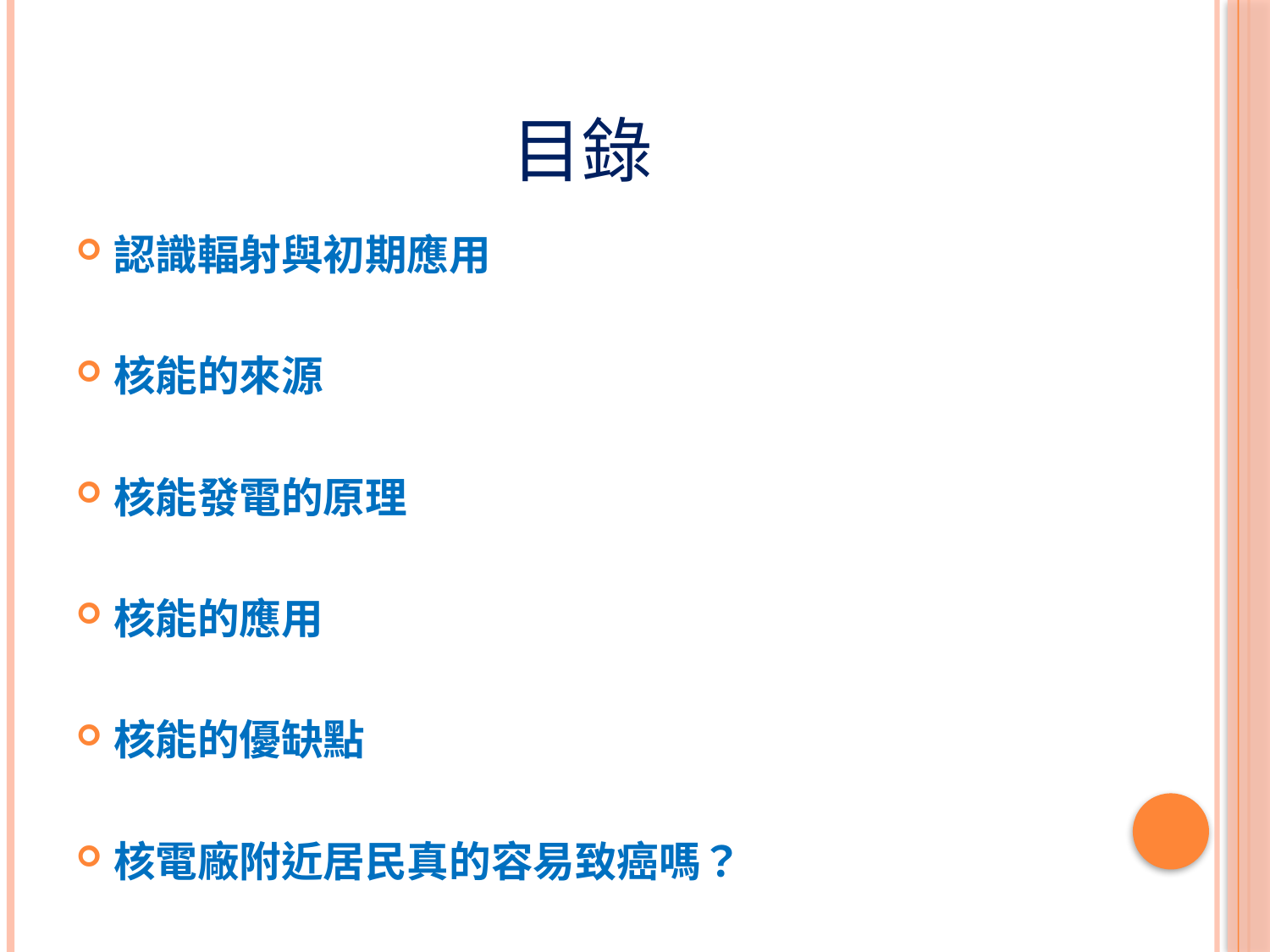

# 目錄
認識輻射與初期應用

核能的來源

核能發電的原理

核能的應用

核能的優缺點

核電廠附近居民真的容易致癌嗎？